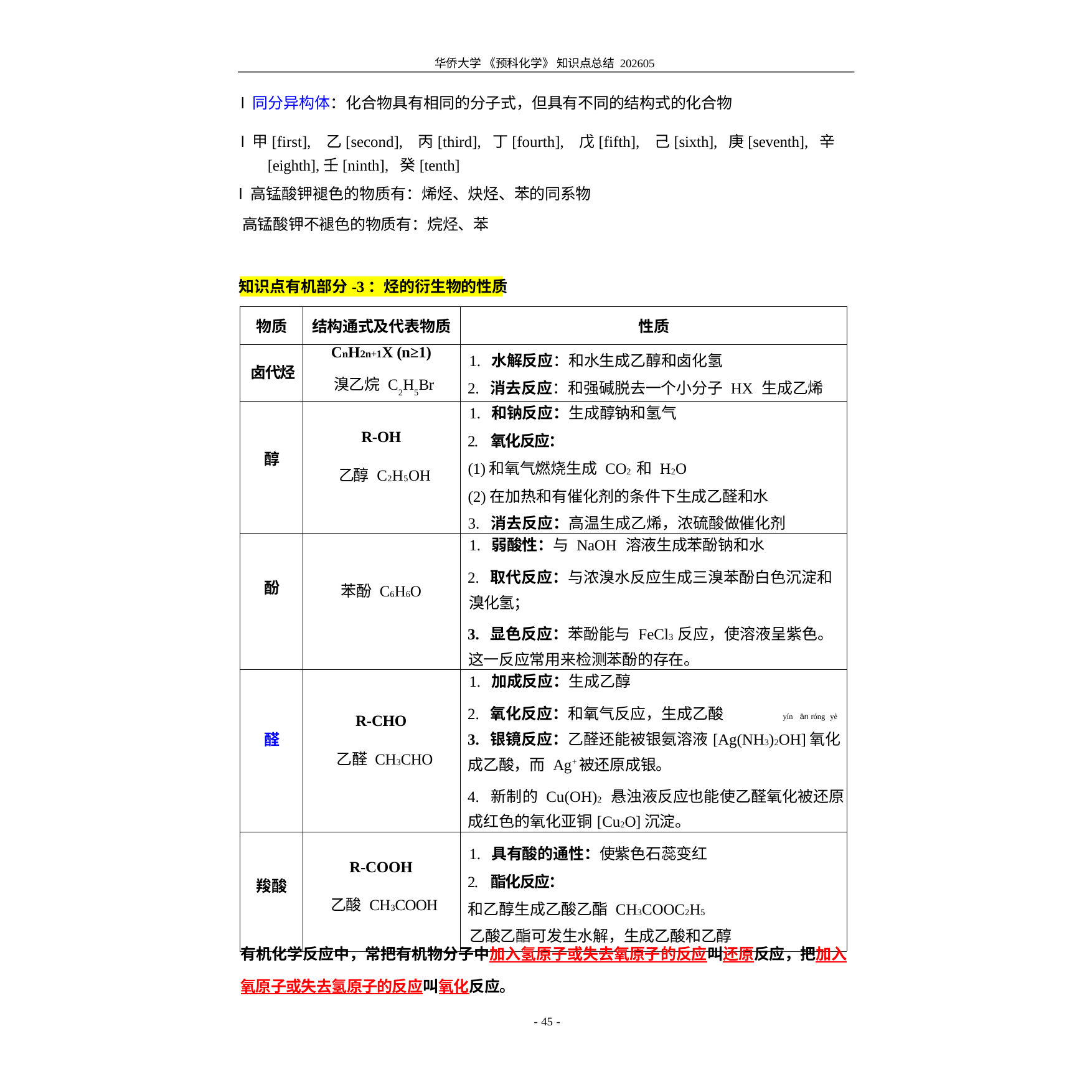

华侨大学 《预科化学》 知识点总结 202605

l 同分异构体：化合物具有相同的分子式，但具有不同的结构式的化合物
l 甲[first],   乙[second],   丙[third],  丁[fourth],   戊[fifth],   己[sixth],  庚[seventh],  辛[eighth],壬[ninth],  癸[tenth]
l 高锰酸钾褪色的物质有：烯烃、炔烃、苯的同系物
高锰酸钾不褪色的物质有：烷烃、苯

知识点有机部分-3：烃的衍生物的性质

| 物质 | 结构通式及代表物质 | 性质 |
| --- | --- | --- |
| 卤代烃 | CnH2n+1X (n≥1) 溴乙烷 C2H5Br | 1. 水解反应：和水生成乙醇和卤化氢 2. 消去反应：和强碱脱去一个小分子 HX 生成乙烯 |
| 醇 | R-OH 乙醇 C2H5OH | 1. 和钠反应：生成醇钠和氢气 2. 氧化反应： (1)和氧气燃烧生成 CO2 和 H2O (2)在加热和有催化剂的条件下生成乙醛和水 3. 消去反应：高温生成乙烯，浓硫酸做催化剂 |
| 酚 | 苯酚 C6H6O | 1. 弱酸性：与 NaOH 溶液生成苯酚钠和水 2. 取代反应：与浓溴水反应生成三溴苯酚白色沉淀和 溴化氢； 3. 显色反应：苯酚能与 FeCl3 反应，使溶液呈紫色。 这一反应常用来检测苯酚的存在。 |
| 醛 | R-CHO 乙醛 CH3CHO | 1. 加成反应：生成乙醇 2. 氧化反应：和氧气反应，生成乙酸 yín ān róng yè 3. 银镜反应：乙醛还能被银氨溶液[Ag(NH3)2OH]氧化 成乙酸，而 Ag+被还原成银。 4. 新制的 Cu(OH)2 悬浊液反应也能使乙醛氧化被还原成红色的氧化亚铜[Cu2O]沉淀。 |
| 羧酸 | R-COOH 乙酸 CH3COOH | 1. 具有酸的通性：使紫色石蕊变红 2. 酯化反应： 和乙醇生成乙酸乙酯 CH3COOC2H5 乙酸乙酯可发生水解，生成乙酸和乙醇 |

有机化学反应中，常把有机物分子中加入氢原子或失去氧原子的反应叫还原反应，把加入
氧原子或失去氢原子的反应叫氧化反应。

- 45 -